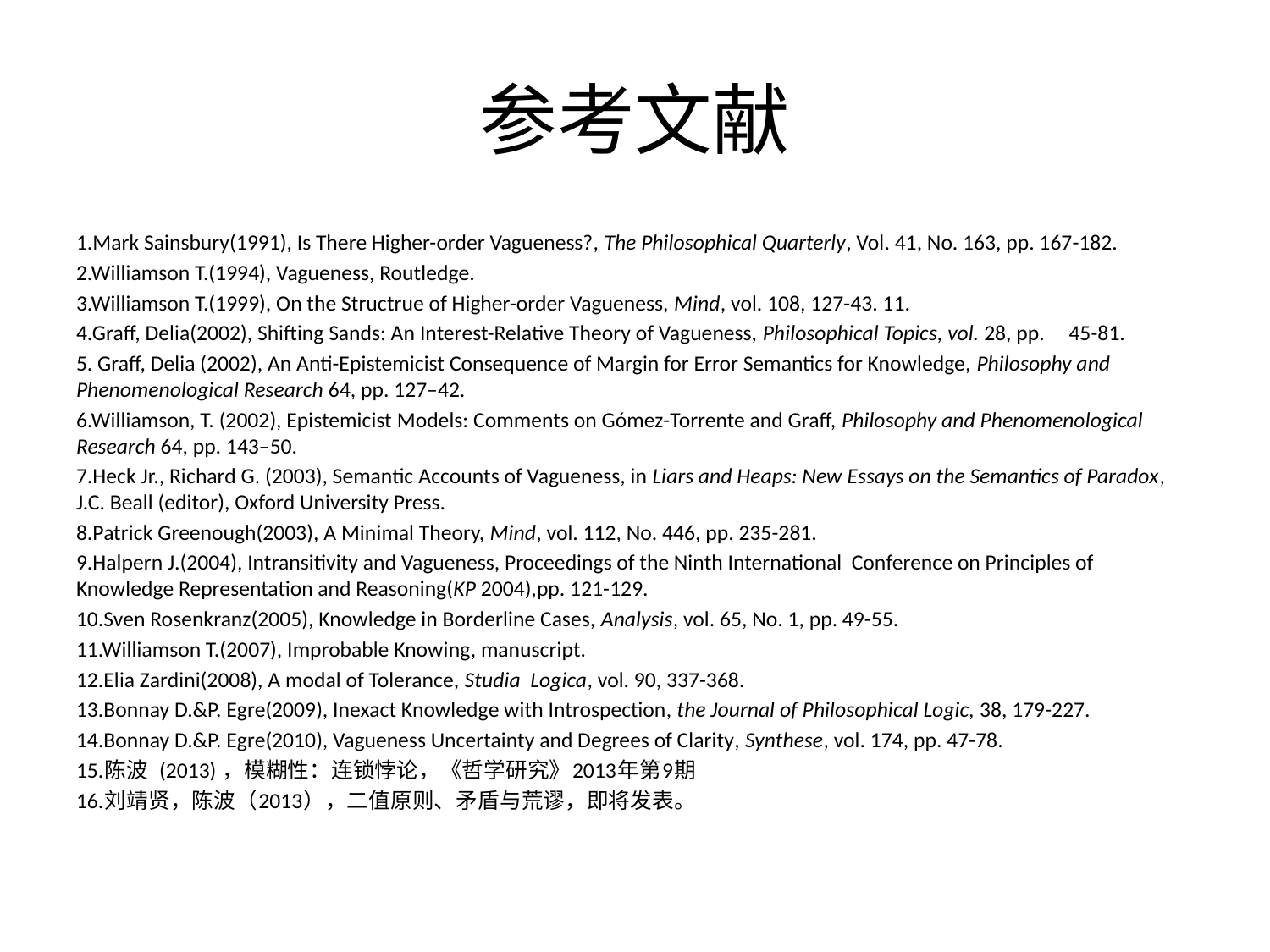

# 参考文献
1.Mark Sainsbury(1991), Is There Higher-order Vagueness?, The Philosophical Quarterly, Vol. 41, No. 163, pp. 167-182.
2.Williamson T.(1994), Vagueness, Routledge.
3.Williamson T.(1999), On the Structrue of Higher-order Vagueness, Mind, vol. 108, 127-43. 11.
4.Graff, Delia(2002), Shifting Sands: An Interest-Relative Theory of Vagueness, Philosophical Topics, vol. 28, pp.     45-81.
5. Graff, Delia (2002), An Anti-Epistemicist Consequence of Margin for Error Semantics for Knowledge, Philosophy and Phenomenological Research 64, pp. 127–42.
6.Williamson, T. (2002), Epistemicist Models: Comments on Gómez-Torrente and Graff, Philosophy and Phenomenological Research 64, pp. 143–50.
7.Heck Jr., Richard G. (2003), Semantic Accounts of Vagueness, in Liars and Heaps: New Essays on the Semantics of Paradox, J.C. Beall (editor), Oxford University Press.
8.Patrick Greenough(2003), A Minimal Theory, Mind, vol. 112, No. 446, pp. 235-281.
9.Halpern J.(2004), Intransitivity and Vagueness, Proceedings of the Ninth International  Conference on Principles of Knowledge Representation and Reasoning(KP 2004),pp. 121-129.
10.Sven Rosenkranz(2005), Knowledge in Borderline Cases, Analysis, vol. 65, No. 1, pp. 49-55.
11.Williamson T.(2007), Improbable Knowing, manuscript.
12.Elia Zardini(2008), A modal of Tolerance, Studia  Logica, vol. 90, 337-368.
13.Bonnay D.&P. Egre(2009), Inexact Knowledge with Introspection, the Journal of Philosophical Logic, 38, 179-227.
14.Bonnay D.&P. Egre(2010), Vagueness Uncertainty and Degrees of Clarity, Synthese, vol. 174, pp. 47-78.
15.陈波  (2013) ，模糊性：连锁悖论，《哲学研究》2013年第9期
16.刘靖贤，陈波（2013），二值原则、矛盾与荒谬，即将发表。